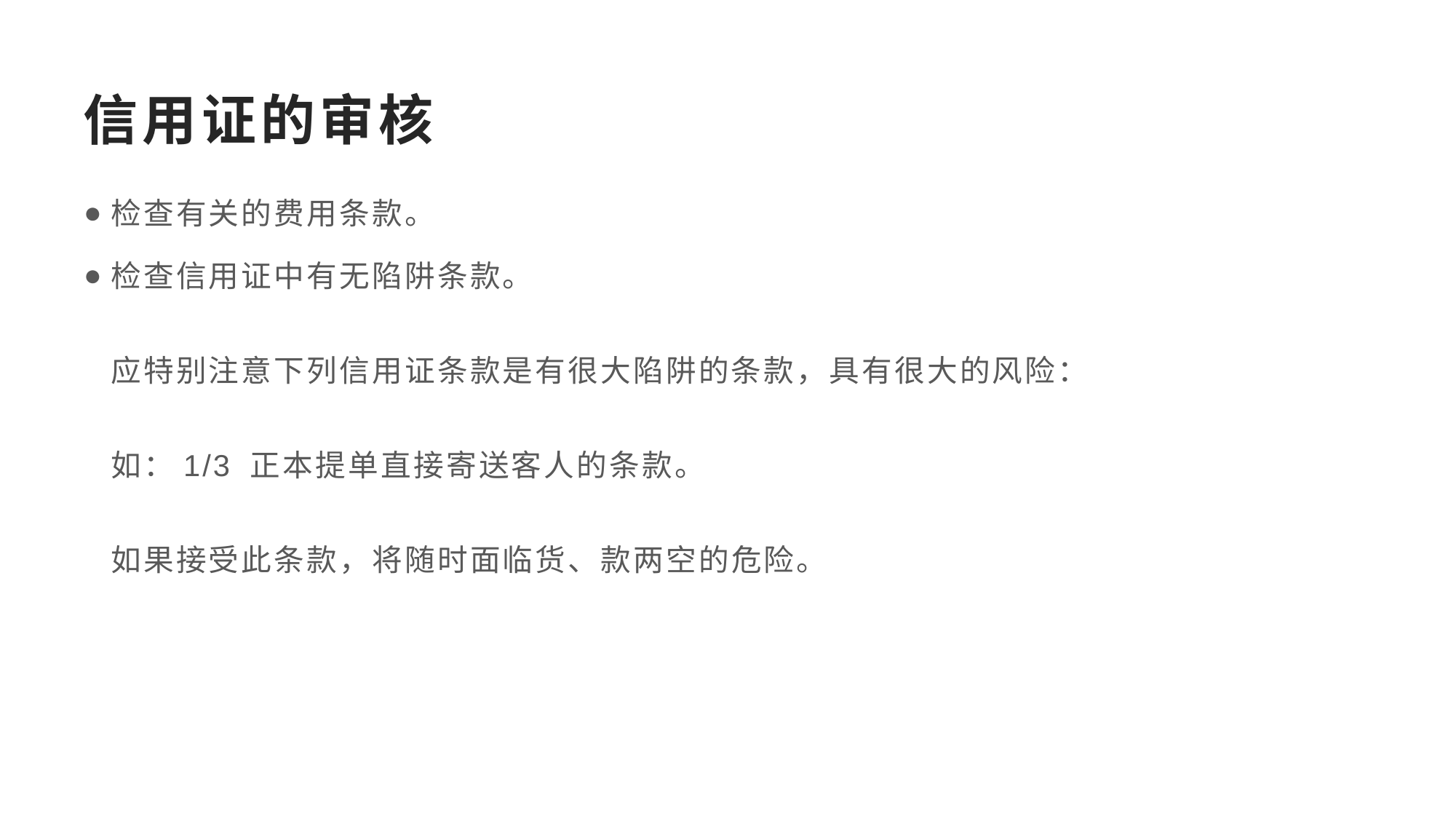

信用证的审核
检查有关的费用条款。
检查信用证中有无陷阱条款。
应特别注意下列信用证条款是有很大陷阱的条款，具有很大的风险：
如：1/3 正本提单直接寄送客人的条款。
如果接受此条款，将随时面临货、款两空的危险。